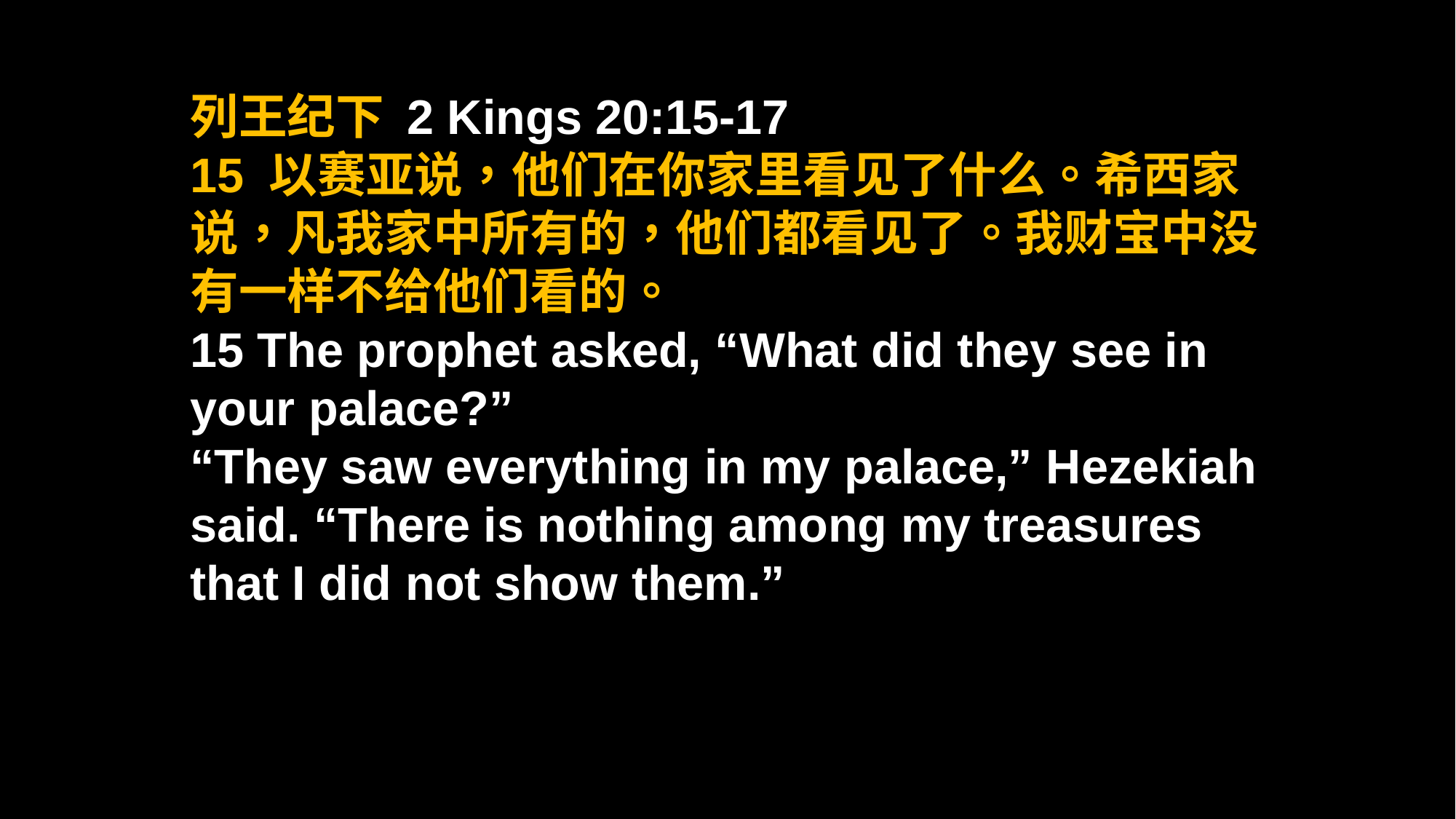

列王纪下 2 Kings 20:15-17
15 以赛亚说，他们在你家里看见了什么。希西家说，凡我家中所有的，他们都看见了。我财宝中没有一样不给他们看的。
15 The prophet asked, “What did they see in your palace?”
“They saw everything in my palace,” Hezekiah said. “There is nothing among my treasures that I did not show them.”